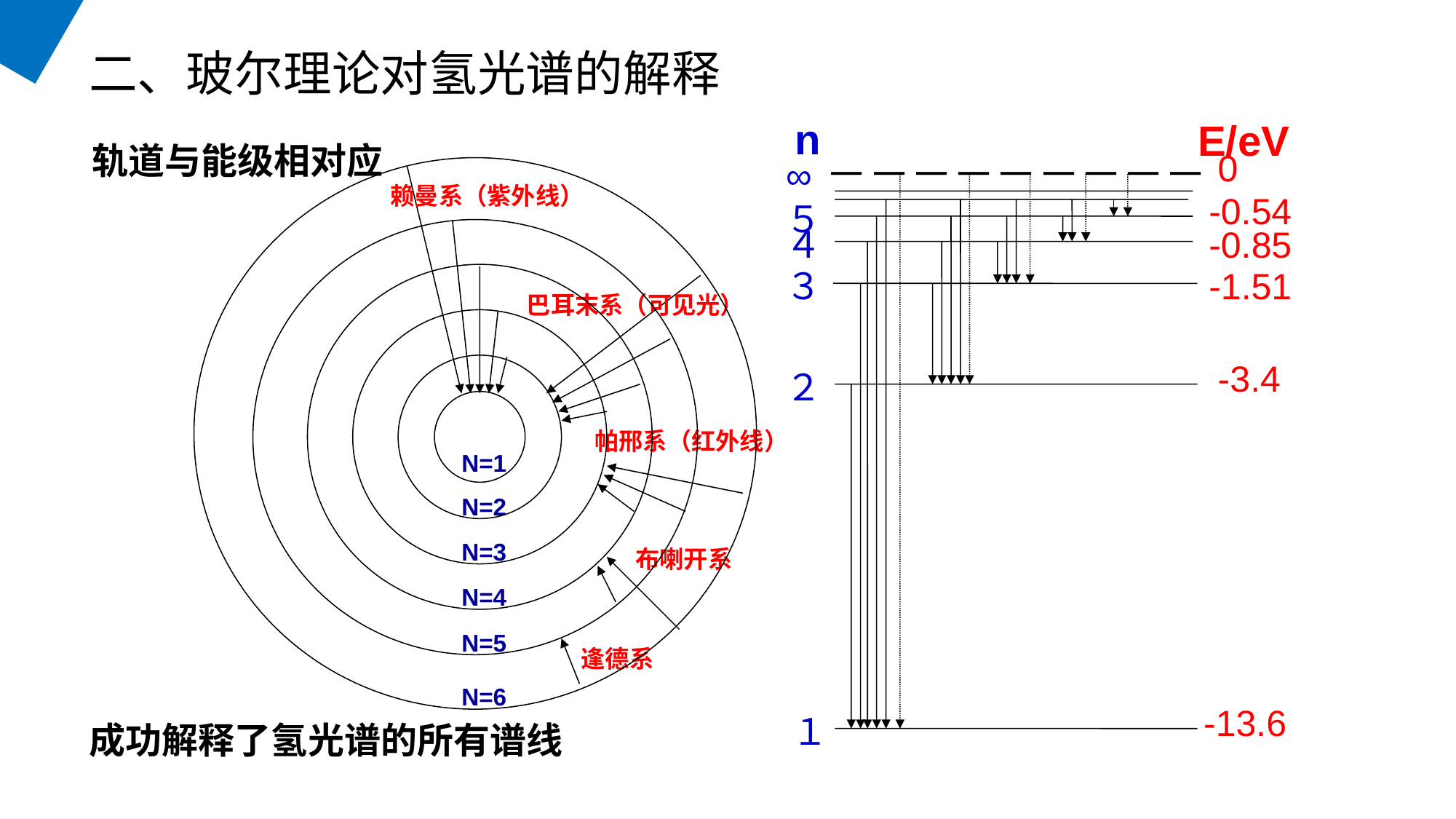

二、玻尔理论对氢光谱的解释
轨道与能级相对应
n
E/eV

0
－－－－－－－－－
∞

-0.54
５

４

-0.85

３
-1.51

-3.4
２

-13.6
１

N=1
N=2
N=3
N=4
N=5
N=6

赖曼系（紫外线）

巴耳末系（可见光）
帕邢系（红外线）

布喇开系

逢德系
成功解释了氢光谱的所有谱线